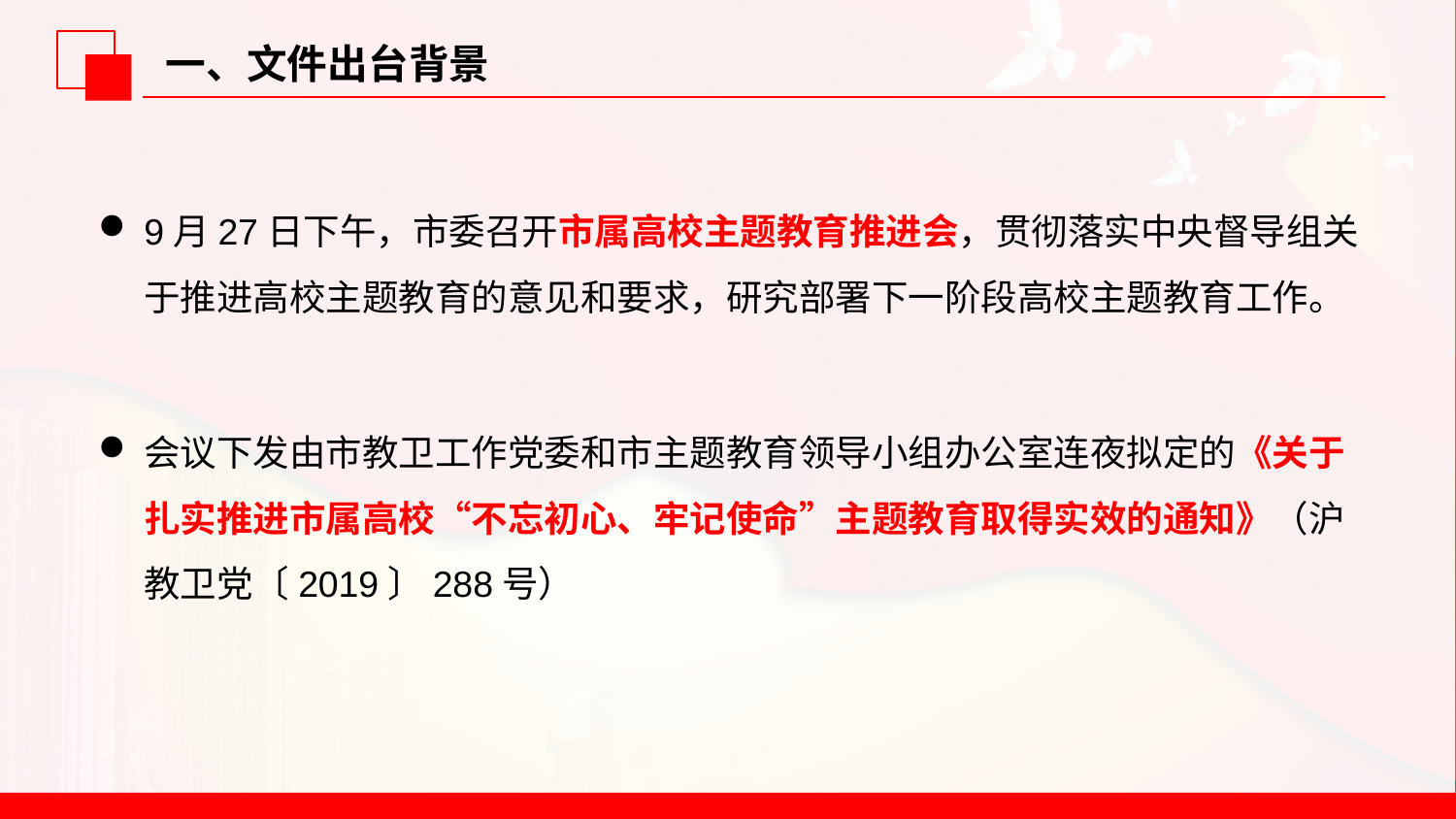

一、文件出台背景
9月27日下午，市委召开市属高校主题教育推进会，贯彻落实中央督导组关于推进高校主题教育的意见和要求，研究部署下一阶段高校主题教育工作。

会议下发由市教卫工作党委和市主题教育领导小组办公室连夜拟定的《关于扎实推进市属高校“不忘初心、牢记使命”主题教育取得实效的通知》（沪教卫党〔2019〕288号）